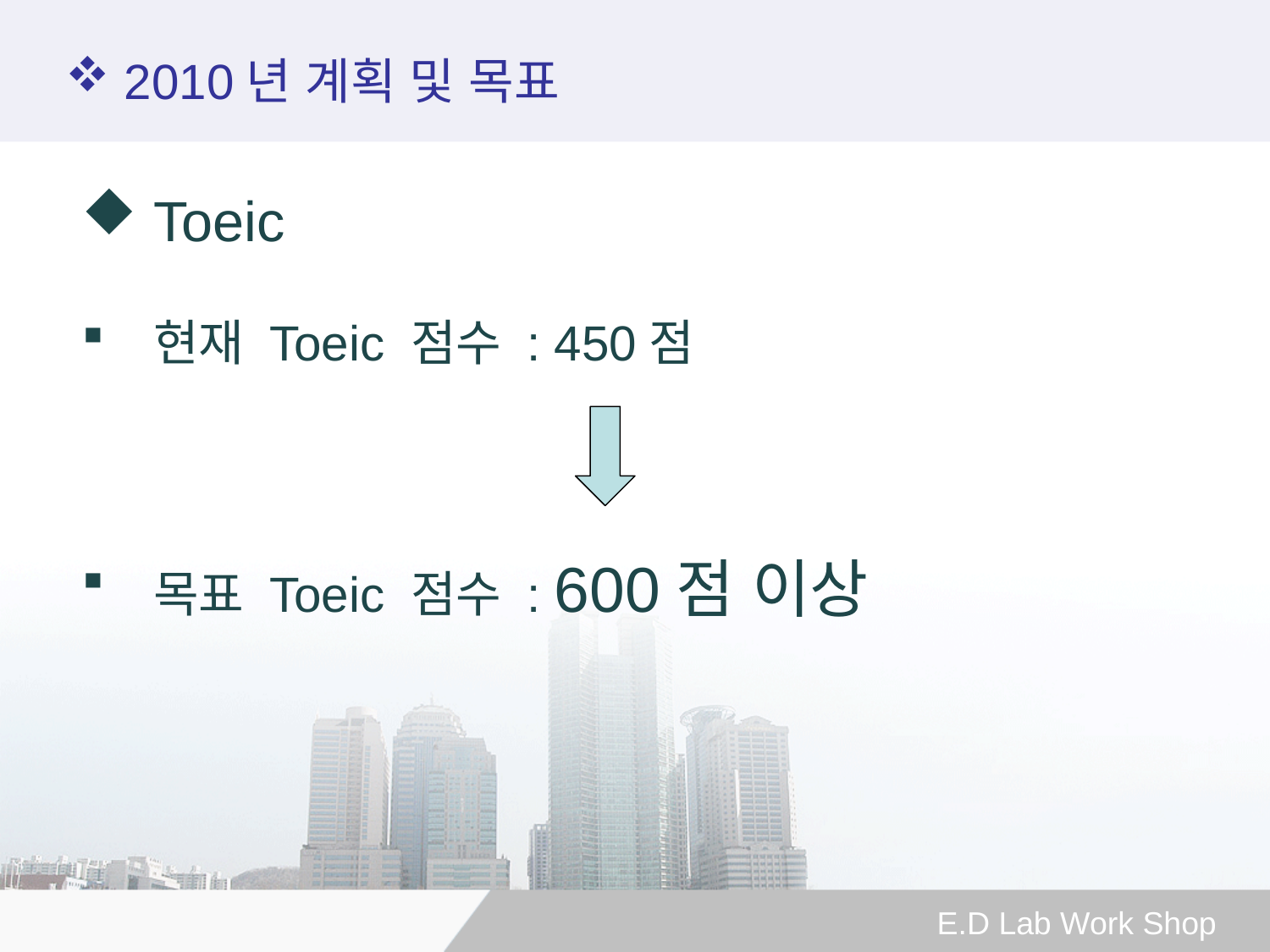

2010년 계획 및 목표
Toeic

현재 Toeic 점수 : 450점

목표 Toeic 점수 : 600점 이상

E.D Lab Work Shop